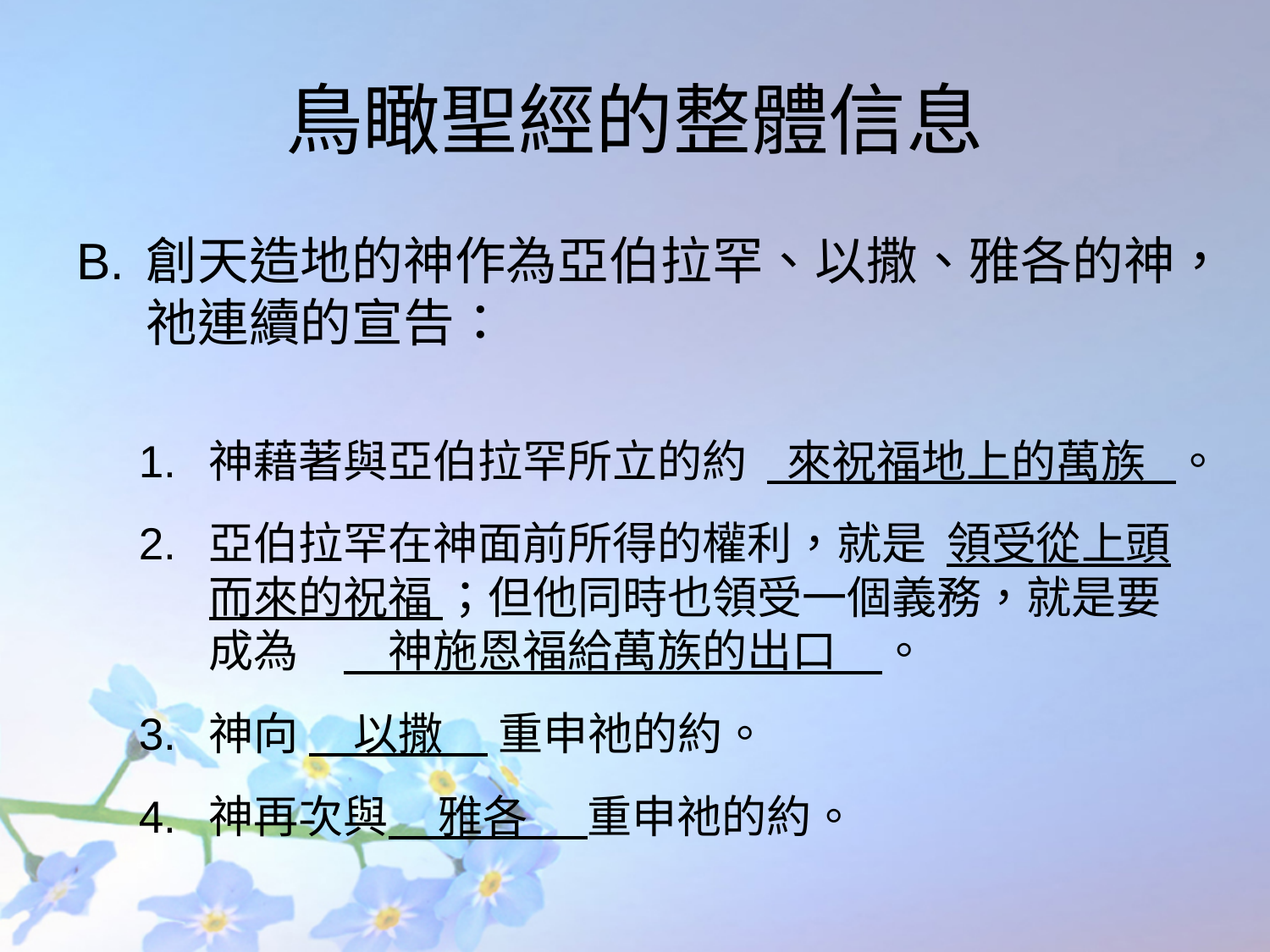

# 鳥瞰聖經的整體信息
創天造地的神作為亞伯拉罕、以撒、雅各的神，祂連續的宣告：

神藉著與亞伯拉罕所立的約    來祝福地上的萬族   。
亞伯拉罕在神面前所得的權利，就是  領受從上頭而來的祝福 ；但他同時也領受一個義務，就是要成為　　神施恩福給萬族的出口　。
神向 　以撒　 重申祂的約。
神再次與     雅各      重申祂的約。